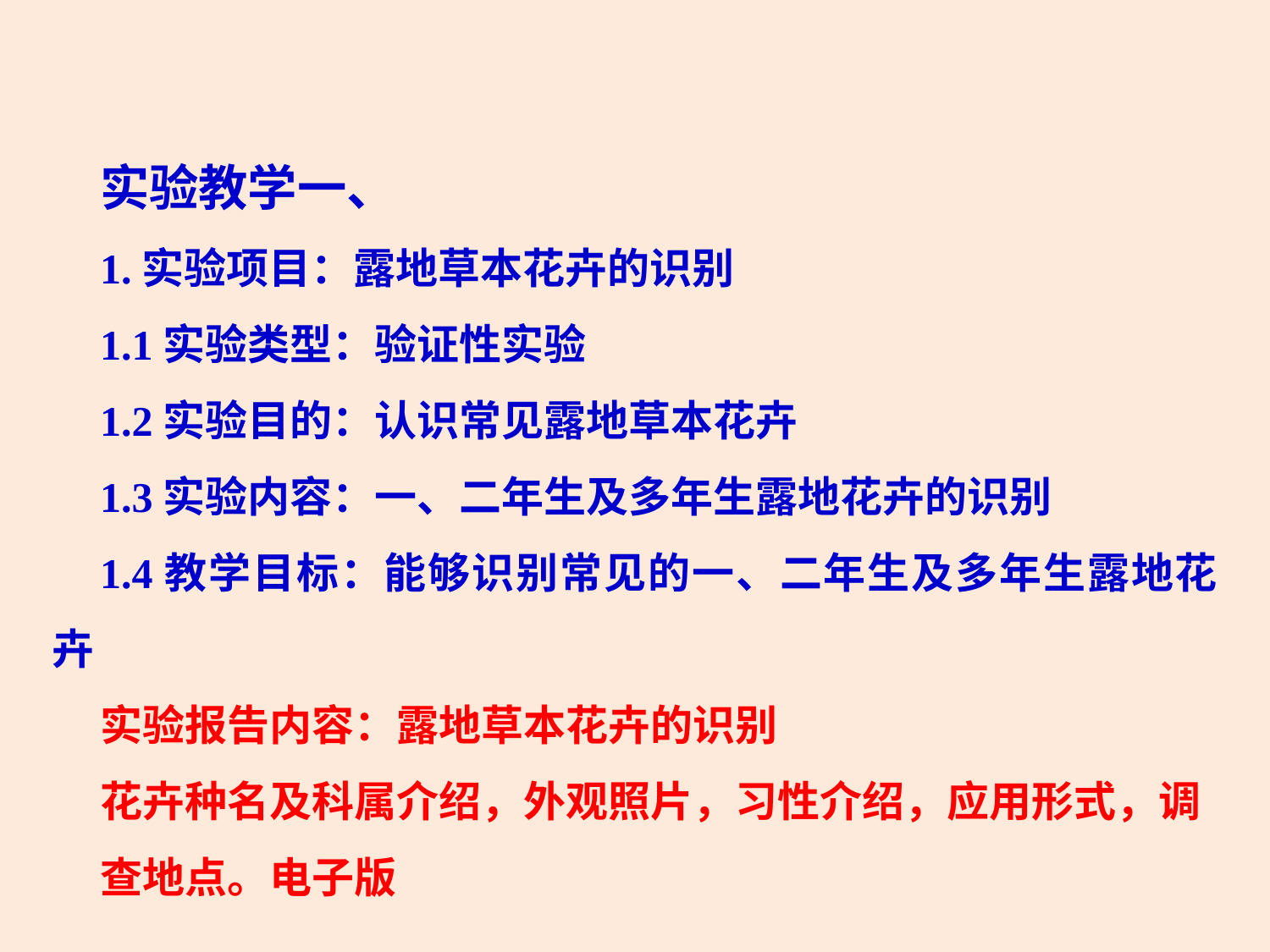

实验教学一、
1.实验项目：露地草本花卉的识别
1.1实验类型：验证性实验
1.2实验目的：认识常见露地草本花卉
1.3实验内容：一、二年生及多年生露地花卉的识别
1.4教学目标：能够识别常见的一、二年生及多年生露地花卉
实验报告内容：露地草本花卉的识别
花卉种名及科属介绍，外观照片，习性介绍，应用形式，调
查地点。电子版